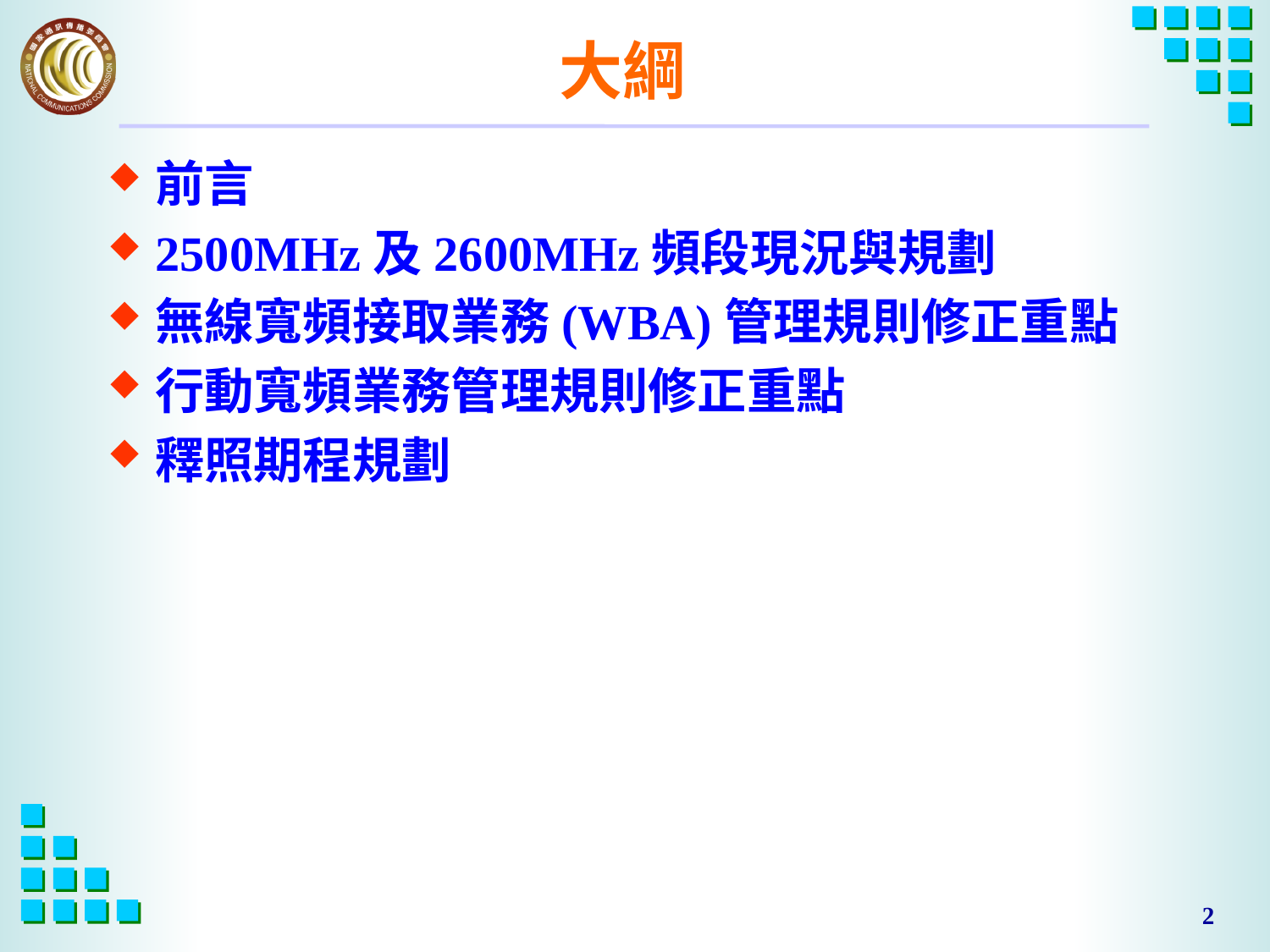

# 大綱
前言
2500MHz及2600MHz頻段現況與規劃
無線寬頻接取業務(WBA)管理規則修正重點
行動寬頻業務管理規則修正重點
釋照期程規劃